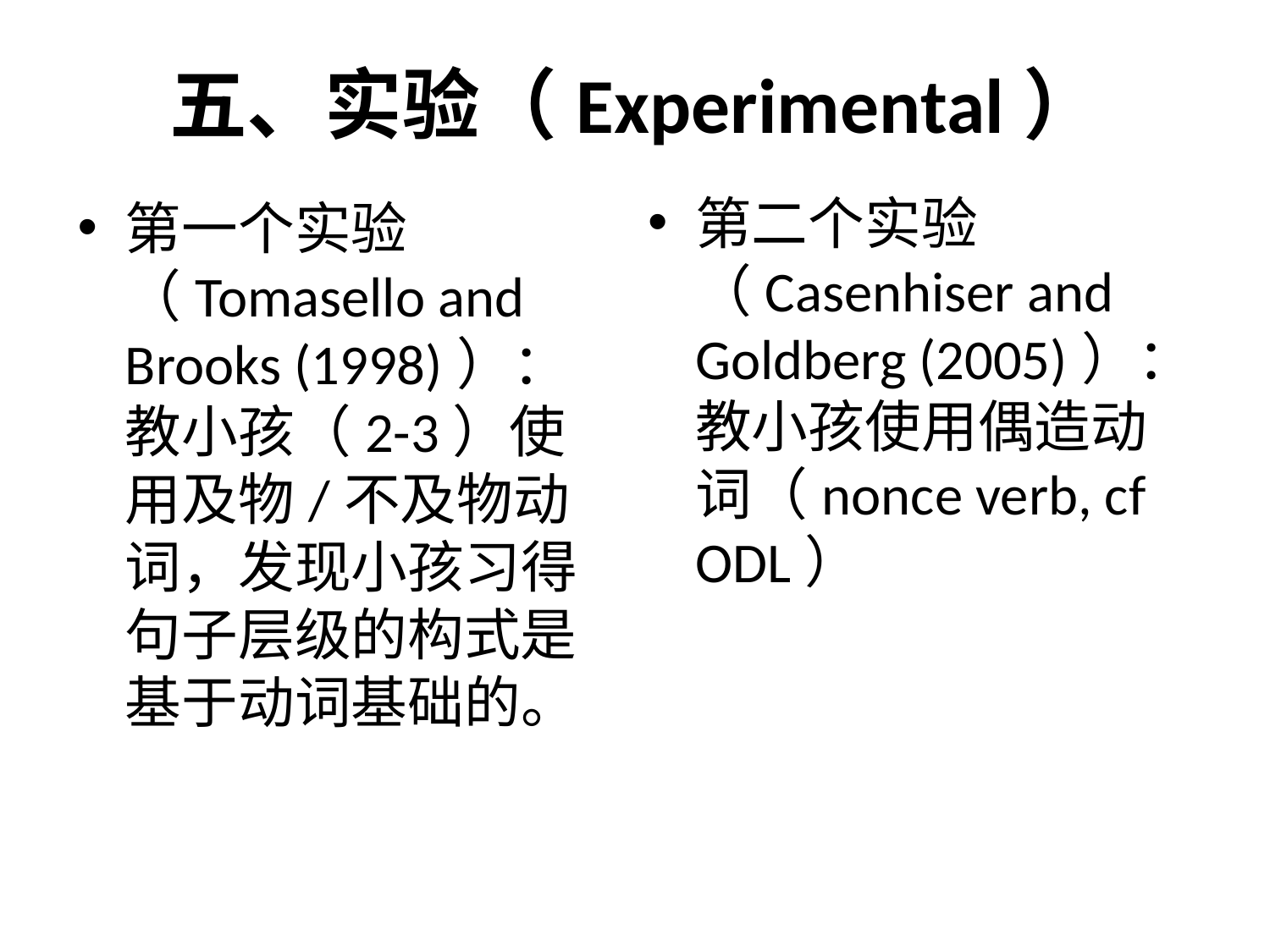

# 五、实验（Experimental）
第二个实验（Casenhiser and Goldberg (2005)）：教小孩使用偶造动词（nonce verb, cf ODL）
第一个实验（Tomasello and Brooks (1998)）：教小孩（2-3）使用及物/不及物动词，发现小孩习得句子层级的构式是基于动词基础的。